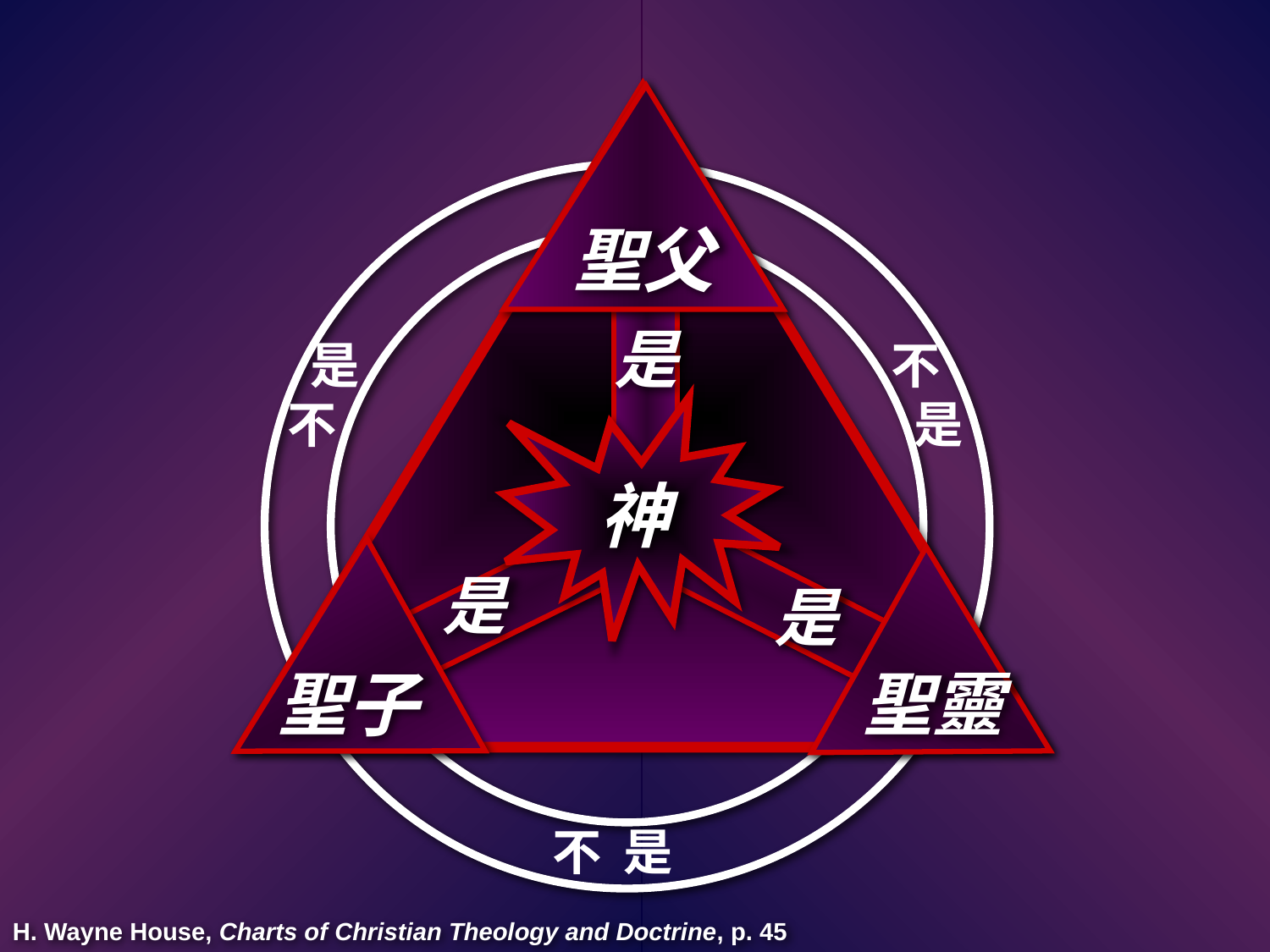

聖父
是

 是
不
不
 是

神
是

是

聖子
聖靈
不  是
H. Wayne House, Charts of Christian Theology and Doctrine, p. 45